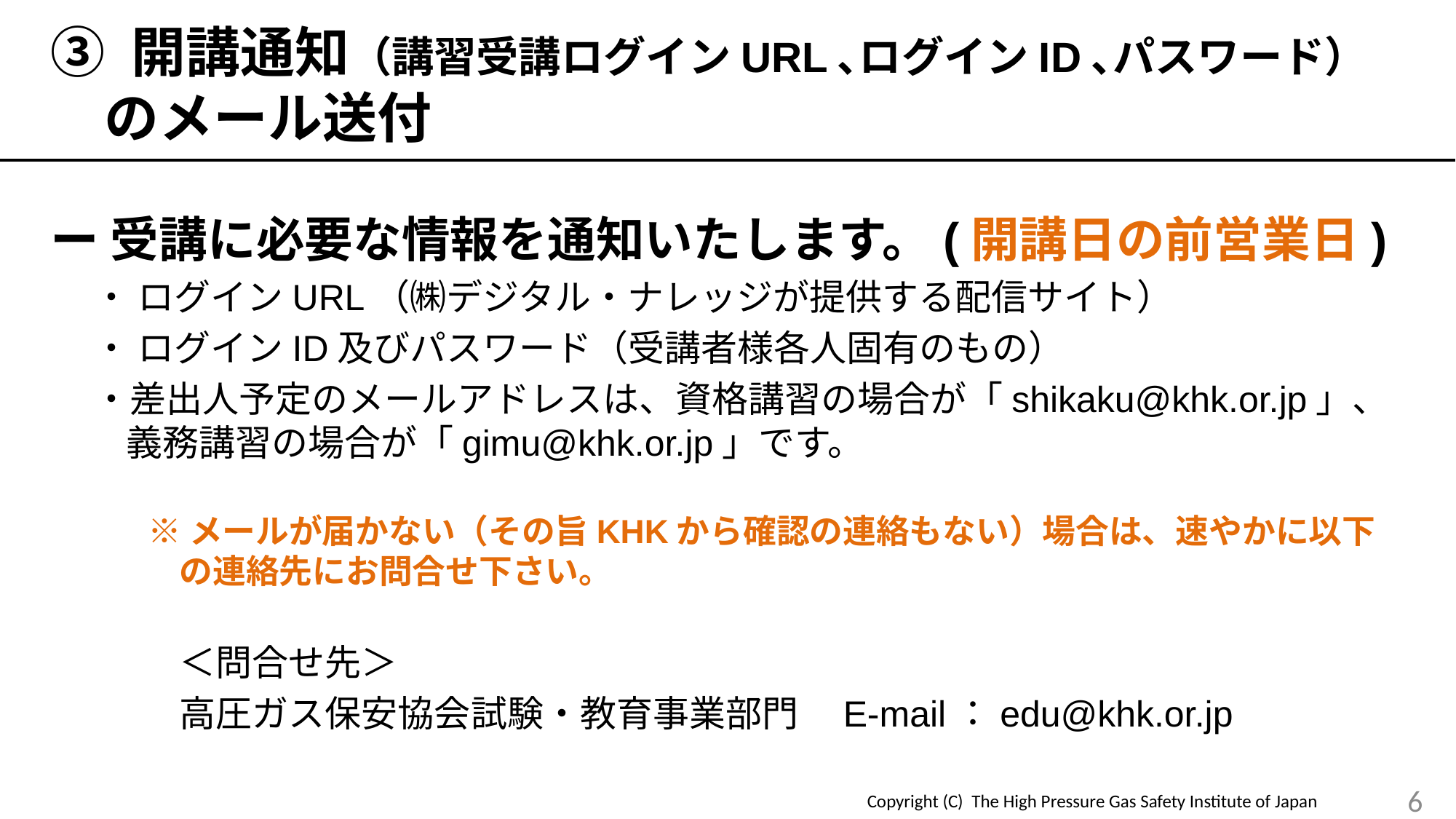

# ③ 開講通知（講習受講ログインURL､ログインID､パスワード）のメール送付

ー 受講に必要な情報を通知いたします。(開講日の前営業日)
・ ログインURL（㈱デジタル・ナレッジが提供する配信サイト）
・ ログインID及びパスワード（受講者様各人固有のもの）
・差出人予定のメールアドレスは、資格講習の場合が「shikaku@khk.or.jp」、義務講習の場合が「gimu@khk.or.jp」です。

※メールが届かない（その旨KHKから確認の連絡もない）場合は、速やかに以下の連絡先にお問合せ下さい。

＜問合せ先＞
高圧ガス保安協会試験・教育事業部門　E-mail：edu@khk.or.jp

6